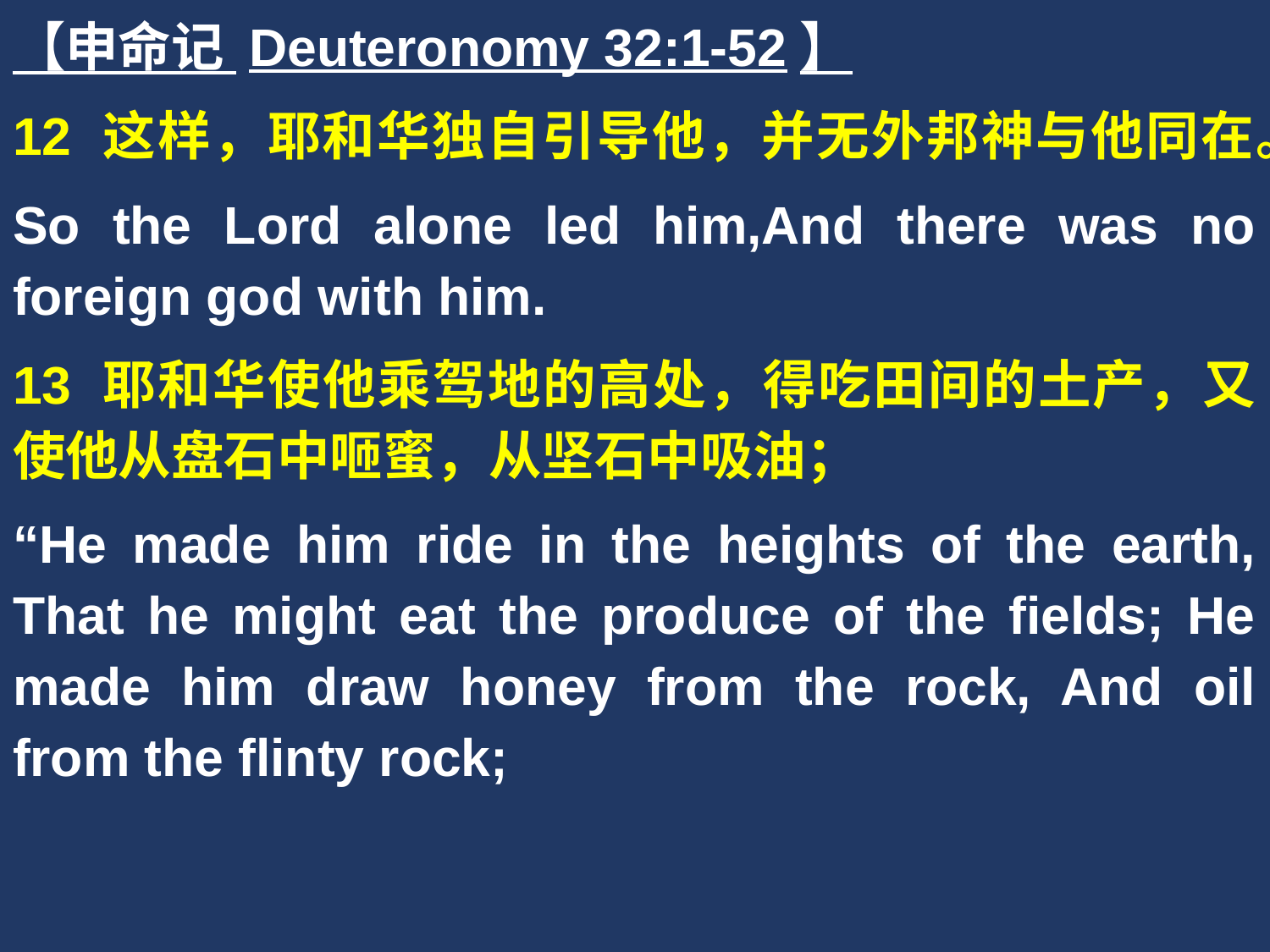

【申命记 Deuteronomy 32:1-52】
12 这样，耶和华独自引导他，并无外邦神与他同在。
So the Lord alone led him,And there was no foreign god with him.
13 耶和华使他乘驾地的高处，得吃田间的土产，又使他从盘石中咂蜜，从坚石中吸油；
“He made him ride in the heights of the earth, That he might eat the produce of the fields; He made him draw honey from the rock, And oil from the flinty rock;